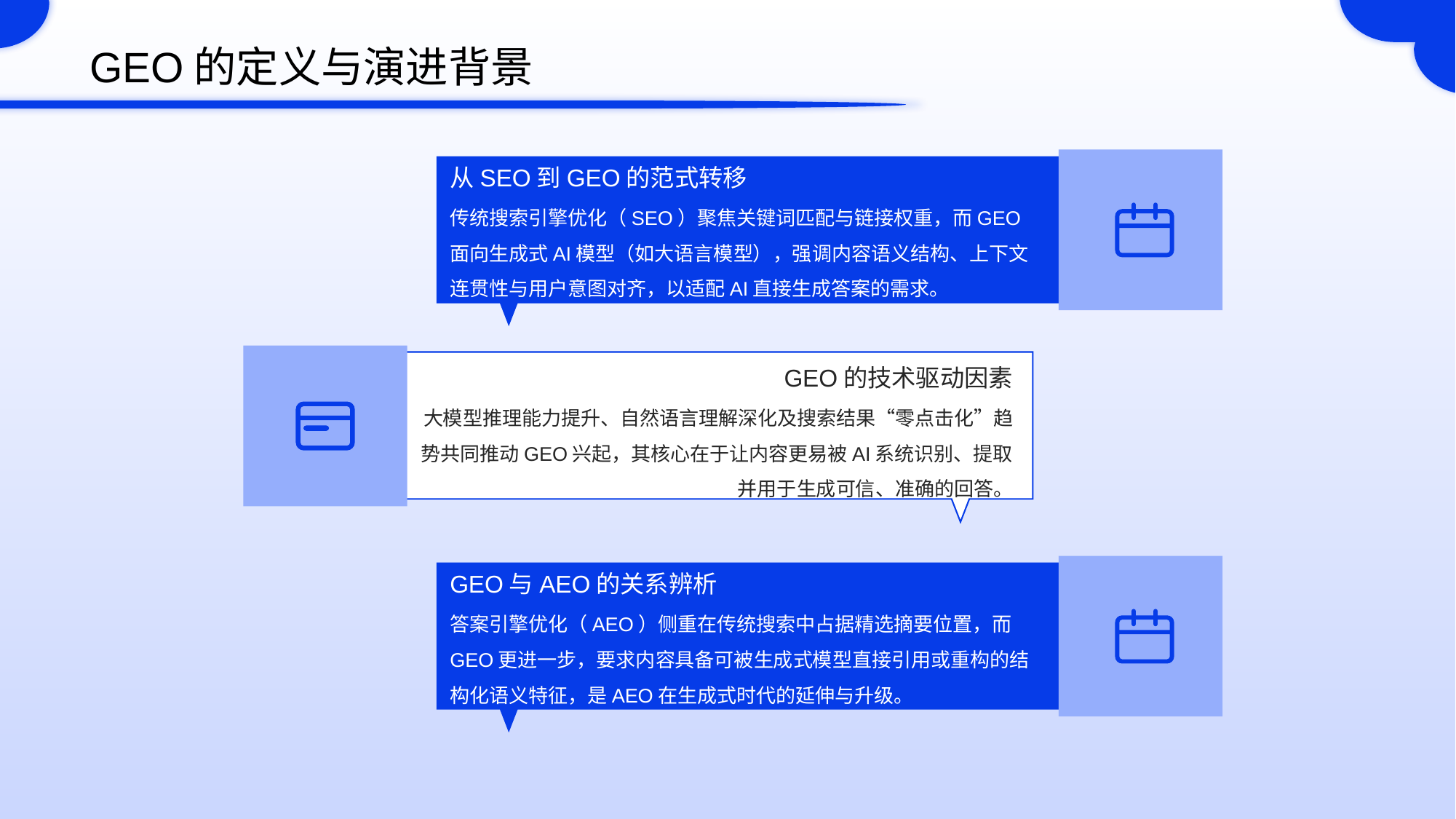

GEO的定义与演进背景

从SEO到GEO的范式转移
传统搜索引擎优化（SEO）聚焦关键词匹配与链接权重，而GEO面向生成式AI模型（如大语言模型），强调内容语义结构、上下文连贯性与用户意图对齐，以适配AI直接生成答案的需求。

GEO的技术驱动因素
大模型推理能力提升、自然语言理解深化及搜索结果“零点击化”趋势共同推动GEO兴起，其核心在于让内容更易被AI系统识别、提取并用于生成可信、准确的回答。

GEO与AEO的关系辨析
答案引擎优化（AEO）侧重在传统搜索中占据精选摘要位置，而GEO更进一步，要求内容具备可被生成式模型直接引用或重构的结构化语义特征，是AEO在生成式时代的延伸与升级。